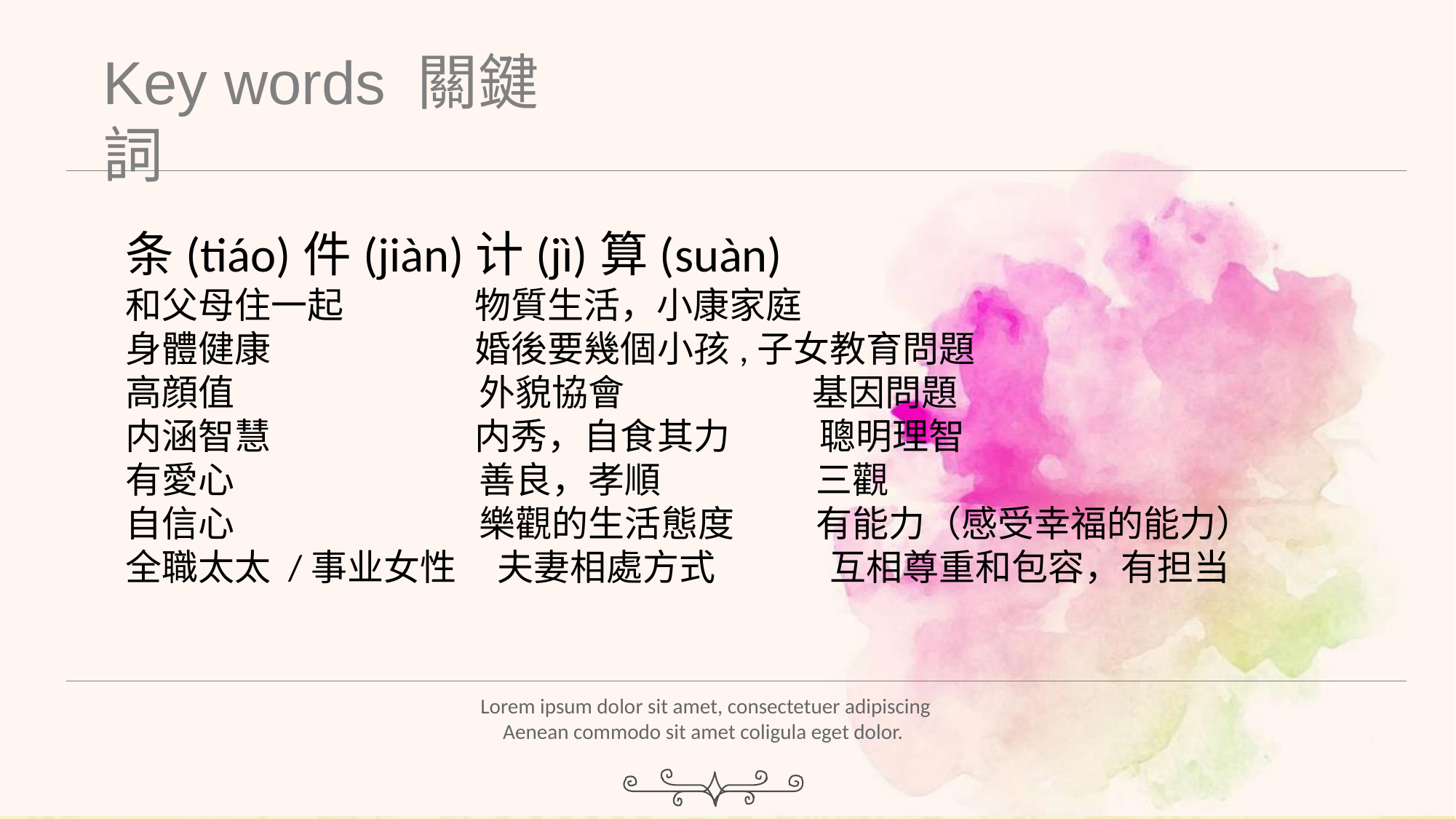

Key words 關鍵詞

条(tiáo)件(jiàn)计(jì)算(suàn)
和父母住一起                物質生活，小康家庭
身體健康                         婚後要幾個小孩,子女教育問題
高顔值                              外貌協會                       基因問題
内涵智慧                         内秀，自食其力           聰明理智
有愛心                              善良，孝順                   三觀
自信心                              樂觀的生活態度          有能力（感受幸福的能力）
全職太太 /事业女性     夫妻相處方式              互相尊重和包容，有担当
Lorem ipsum dolor sit amet, consectetuer adipiscing
Aenean commodo sit amet coligula eget dolor.